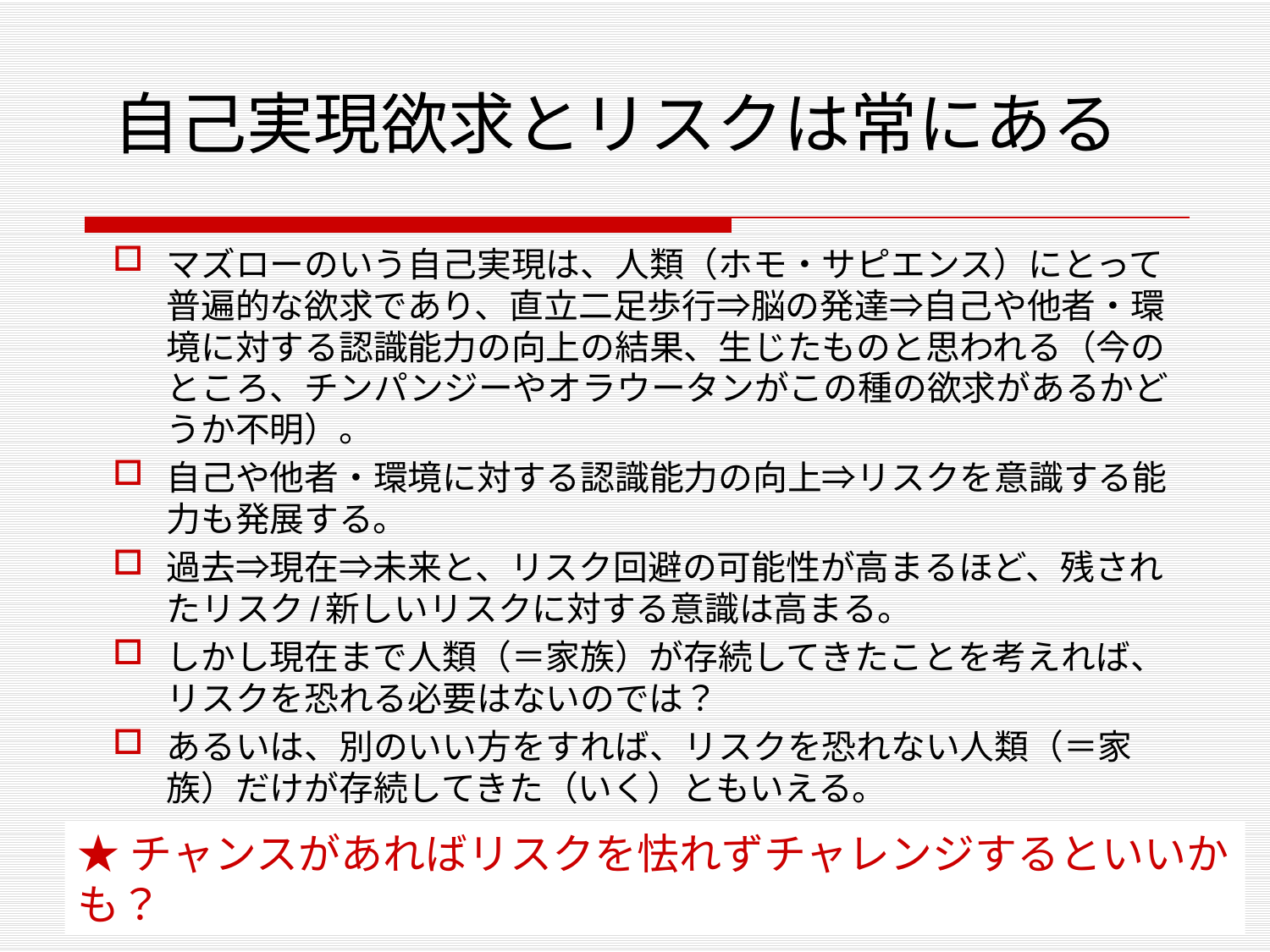

# 自己実現欲求とリスクは常にある
マズローのいう自己実現は、人類（ホモ・サピエンス）にとって普遍的な欲求であり、直立二足歩行⇒脳の発達⇒自己や他者・環境に対する認識能力の向上の結果、生じたものと思われる（今のところ、チンパンジーやオラウータンがこの種の欲求があるかどうか不明）。
自己や他者・環境に対する認識能力の向上⇒リスクを意識する能力も発展する。
過去⇒現在⇒未来と、リスク回避の可能性が高まるほど、残されたリスク/新しいリスクに対する意識は高まる。
しかし現在まで人類（＝家族）が存続してきたことを考えれば、リスクを恐れる必要はないのでは？
あるいは、別のいい方をすれば、リスクを恐れない人類（＝家族）だけが存続してきた（いく）ともいえる。

★チャンスがあればリスクを怯れずチャレンジするといいかも？